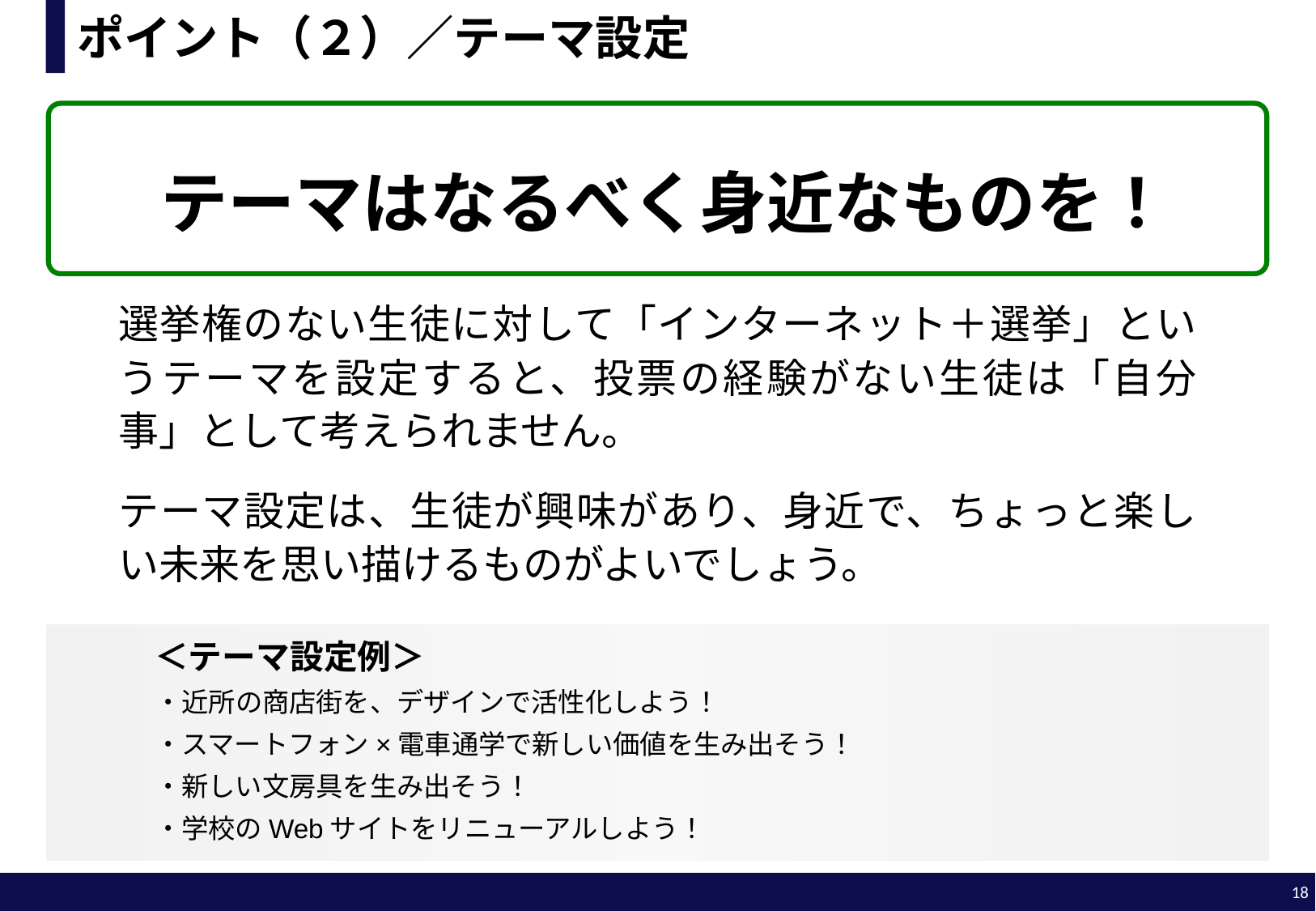

# ポイント（２）／テーマ設定
テーマはなるべく身近なものを！
選挙権のない生徒に対して「インターネット＋選挙」というテーマを設定すると、投票の経験がない生徒は「自分事」として考えられません。

テーマ設定は、生徒が興味があり、身近で、ちょっと楽しい未来を思い描けるものがよいでしょう。

＜テーマ設定例＞
・近所の商店街を、デザインで活性化しよう！
・スマートフォン×電車通学で新しい価値を生み出そう！
・新しい文房具を生み出そう！
・学校のWebサイトをリニューアルしよう！